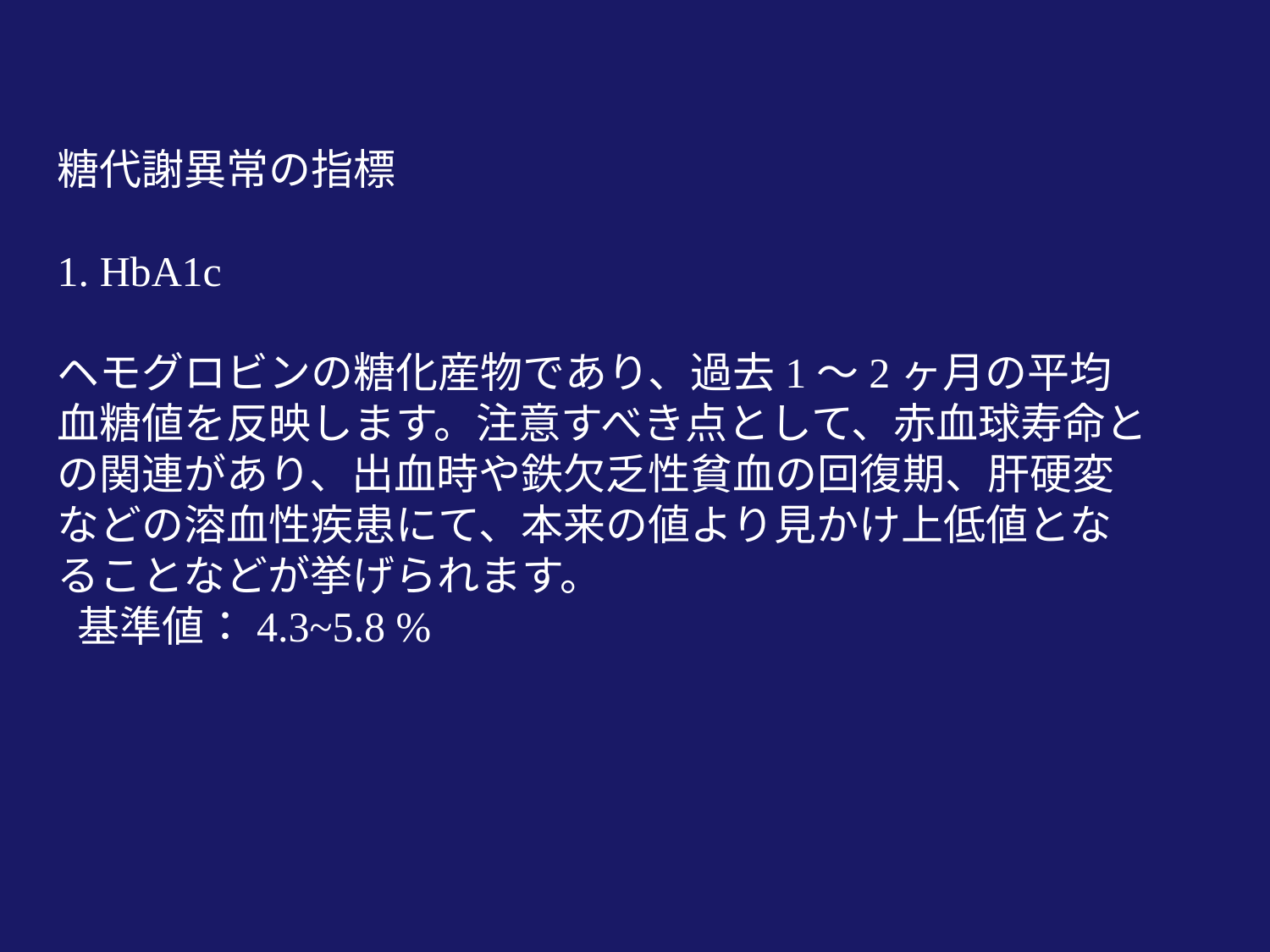

糖代謝異常の指標

1. HbA1c

ヘモグロビンの糖化産物であり、過去1～2ヶ月の平均血糖値を反映します。注意すべき点として、赤血球寿命との関連があり、出血時や鉄欠乏性貧血の回復期、肝硬変などの溶血性疾患にて、本来の値より見かけ上低値となることなどが挙げられます。
 基準値：4.3~5.8 %